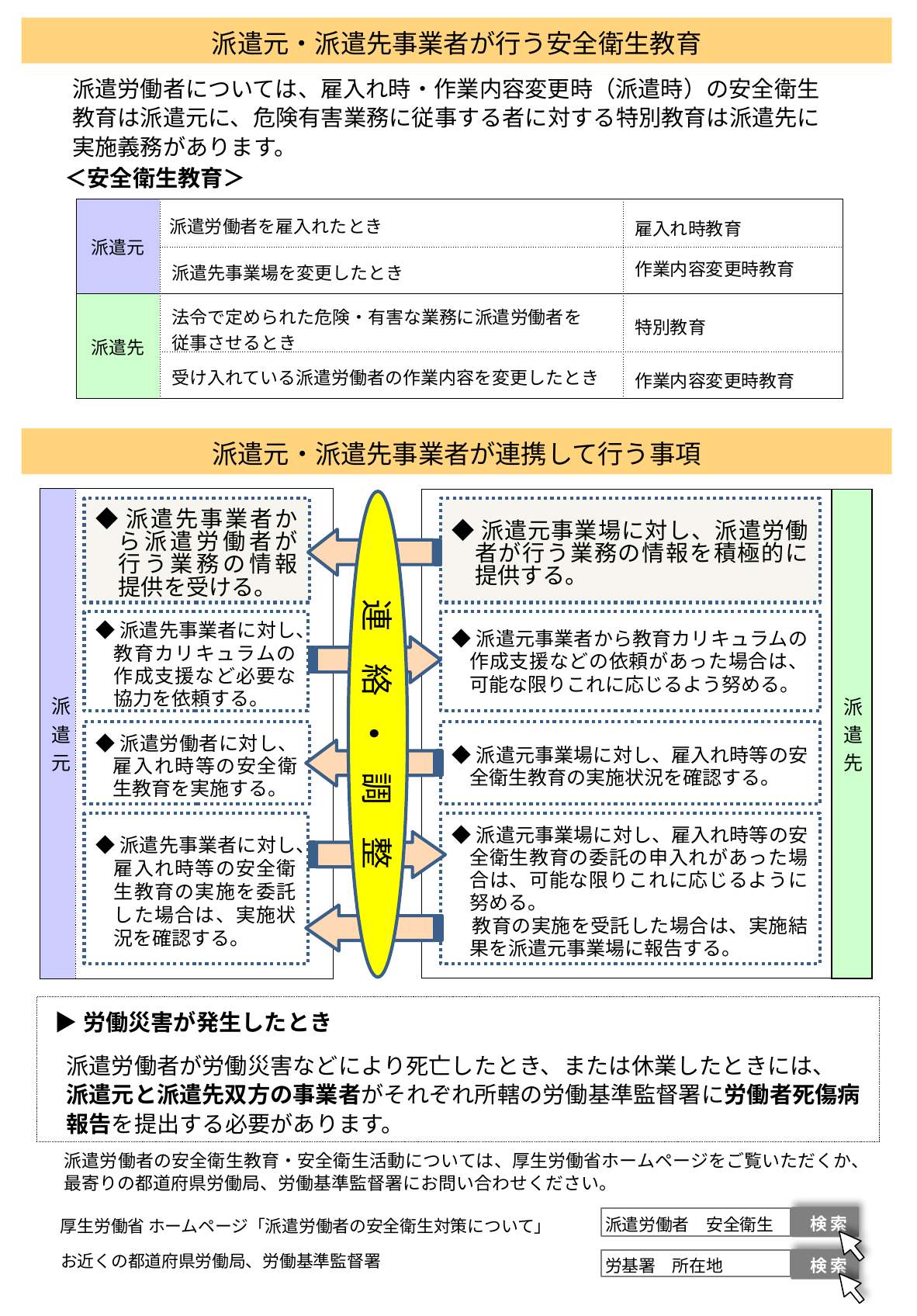

派遣元・派遣先事業者が行う安全衛生教育
派遣労働者については、雇入れ時・作業内容変更時（派遣時）の安全衛生
教育は派遣元に、危険有害業務に従事する者に対する特別教育は派遣先に
実施義務があります。
＜安全衛生教育＞
| 派遣元 | 派遣労働者を雇入れたとき | 雇入れ時教育 |
| --- | --- | --- |
|  | 派遣先事業場を変更したとき | 作業内容変更時教育 |
| 派遣先 | 法令で定められた危険・有害な業務に派遣労働者を 従事させるとき | 特別教育 |
|  | 受け入れている派遣労働者の作業内容を変更したとき | 作業内容変更時教育 |
派遣元・派遣先事業者が連携して行う事項
| 派遣元 |  |
| --- | --- |
|  | 派遣先 |
| --- | --- |
連　絡　・　調　整
◆派遣先事業者から派遣労働者が行う業務の情報提供を受ける。
◆派遣元事業場に対し、派遣労働者が行う業務の情報を積極的に提供する。

◆派遣先事業者に対し、教育カリキュラムの作成支援など必要な協力を依頼する。
◆派遣元事業者から教育カリキュラムの作成支援などの依頼があった場合は、可能な限りこれに応じるよう努める。

◆派遣労働者に対し、雇入れ時等の安全衛生教育を実施する。
◆派遣元事業場に対し、雇入れ時等の安全衛生教育の実施状況を確認する。

◆派遣先事業者に対し、雇入れ時等の安全衛生教育の実施を委託した場合は、実施状況を確認する。
◆派遣元事業場に対し、雇入れ時等の安全衛生教育の委託の申入れがあった場合は、可能な限りこれに応じるように努める。
　教育の実施を受託した場合は、実施結果を派遣元事業場に報告する。

▶労働災害が発生したとき

派遣労働者が労働災害などにより死亡したとき、または休業したときには、
派遣元と派遣先双方の事業者がそれぞれ所轄の労働基準監督署に労働者死傷病
報告を提出する必要があります。
派遣労働者の安全衛生教育・安全衛生活動については、厚生労働省ホームページをご覧いただくか、
最寄りの都道府県労働局、労働基準監督署にお問い合わせください。
厚生労働省 ホームページ「派遣労働者の安全衛生対策について」
 検 索
派遣労働者　安全衛生

お近くの都道府県労働局、労働基準監督署
 検 索
労基署　所在地